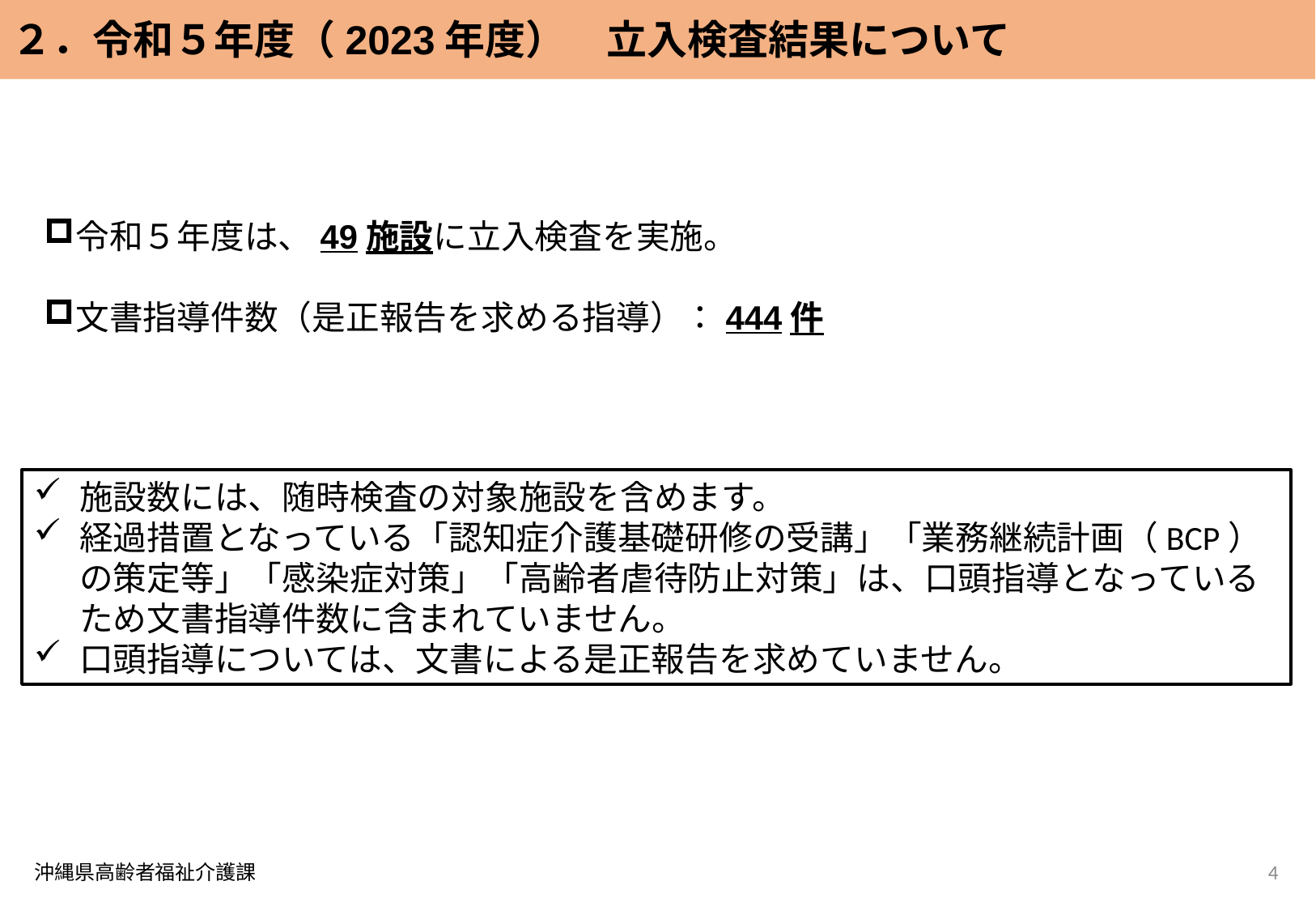

２．令和５年度（2023年度）　立入検査結果について
令和５年度は、49施設に立入検査を実施。

文書指導件数（是正報告を求める指導）：444件
施設数には、随時検査の対象施設を含めます。
経過措置となっている「認知症介護基礎研修の受講」「業務継続計画（BCP）の策定等」「感染症対策」「高齢者虐待防止対策」は、口頭指導となっているため文書指導件数に含まれていません。
口頭指導については、文書による是正報告を求めていません。
4
沖縄県高齢者福祉介護課